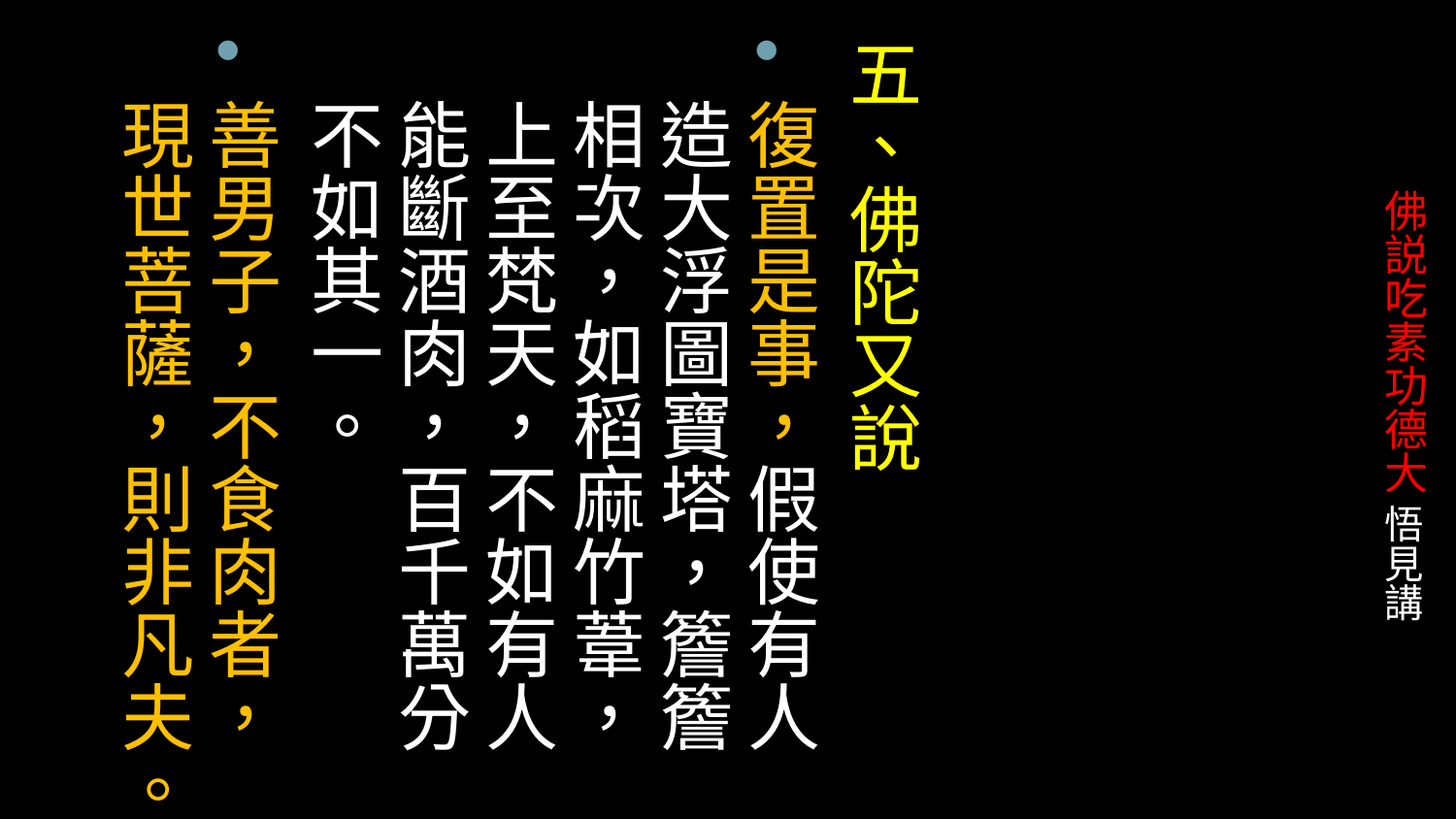

五、佛陀又說
復置是事，假使有人造大浮圖寶塔，簷簷相次，如稻麻竹葦，上至梵天，不如有人能斷酒肉，百千萬分不如其一。
善男子，不食肉者，現世菩薩，則非凡夫。世菩薩，則非凡夫。
# 佛説吃素功德大 悟見講